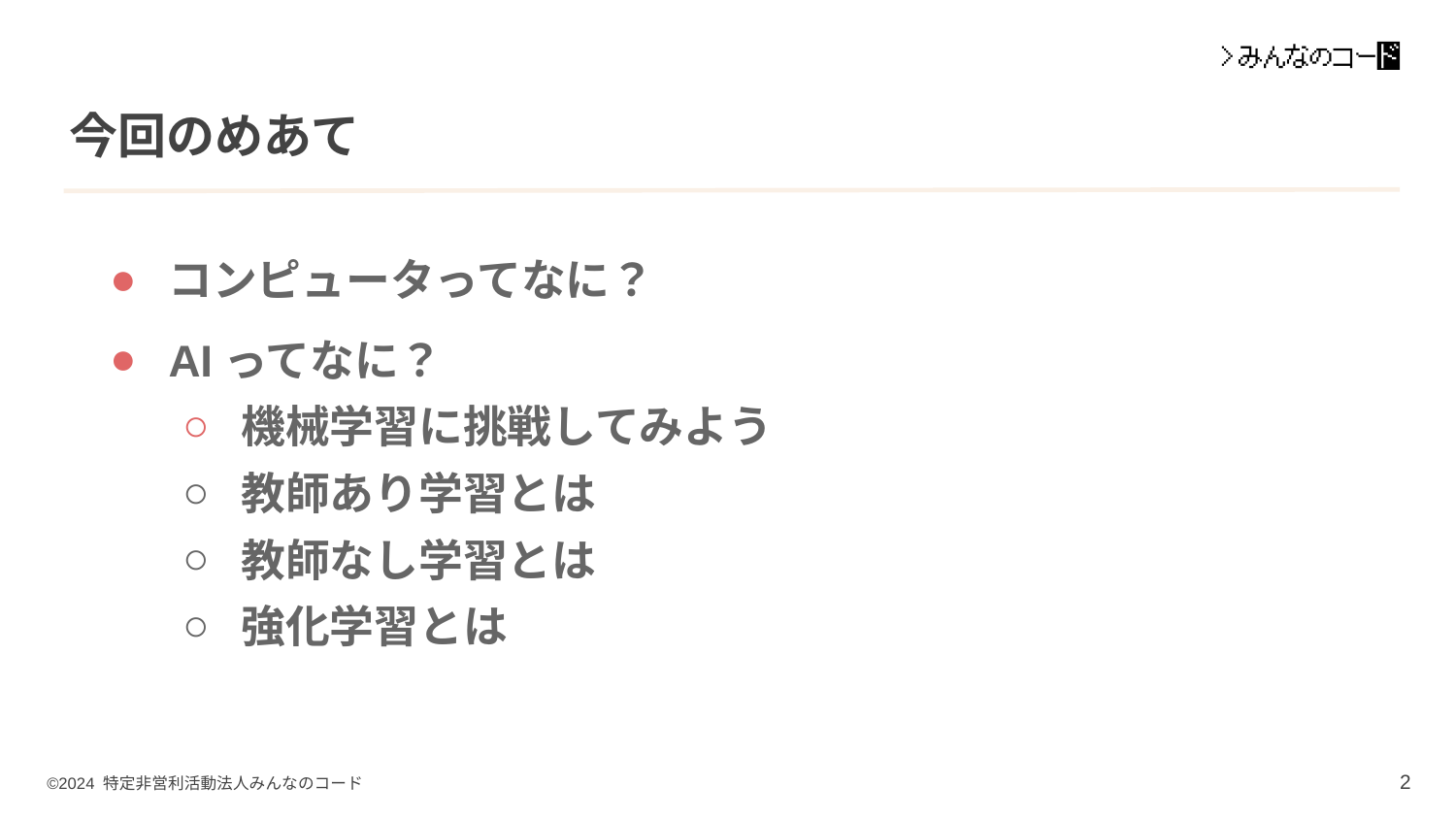

# 今回のめあて
コンピュータってなに？
AIってなに？
機械学習に挑戦してみよう
教師あり学習とは
教師なし学習とは
強化学習とは